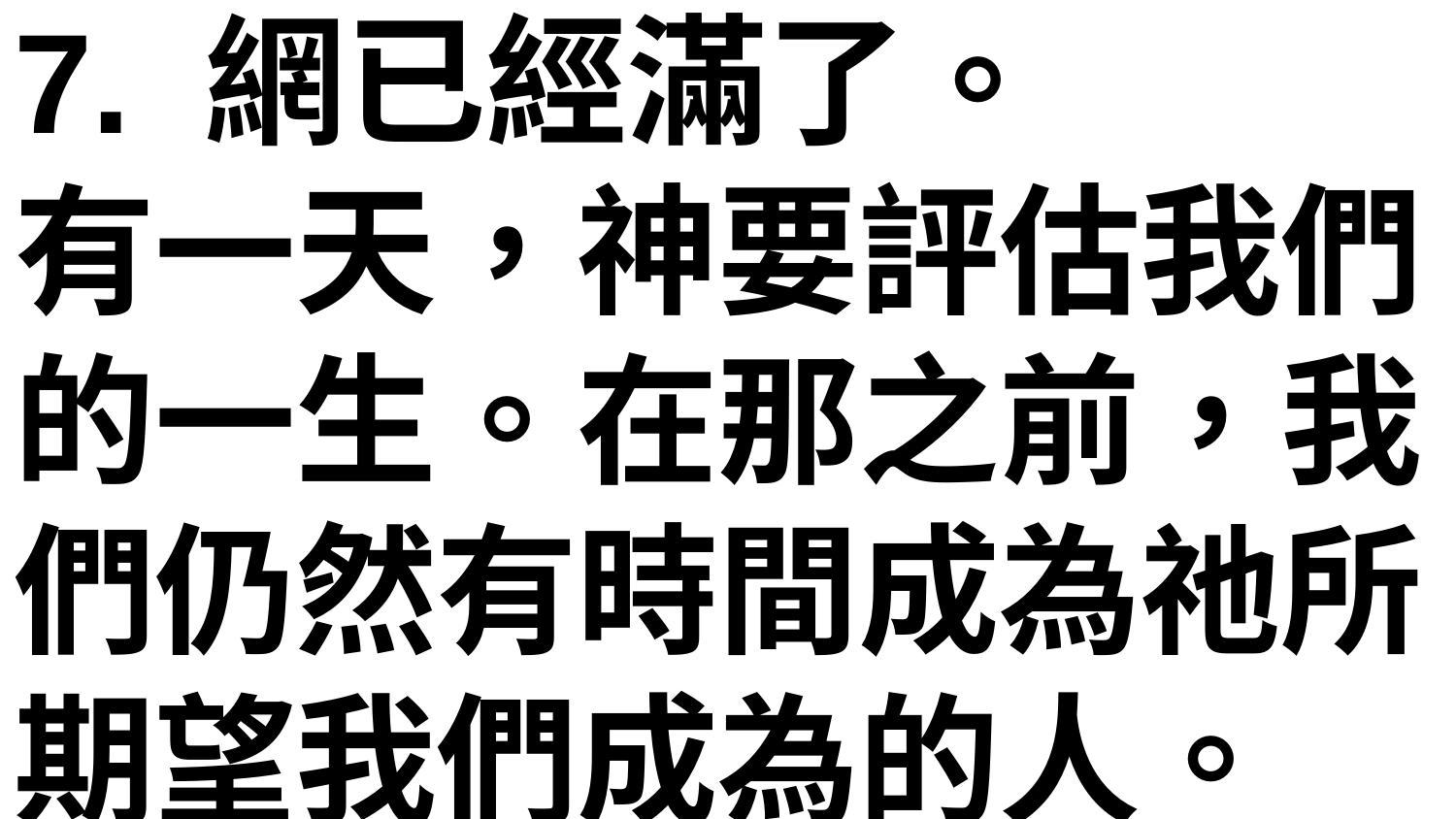

7. 網已經滿了。
有一天，神要評估我們的一生。在那之前，我們仍然有時間成為祂所期望我們成為的人。